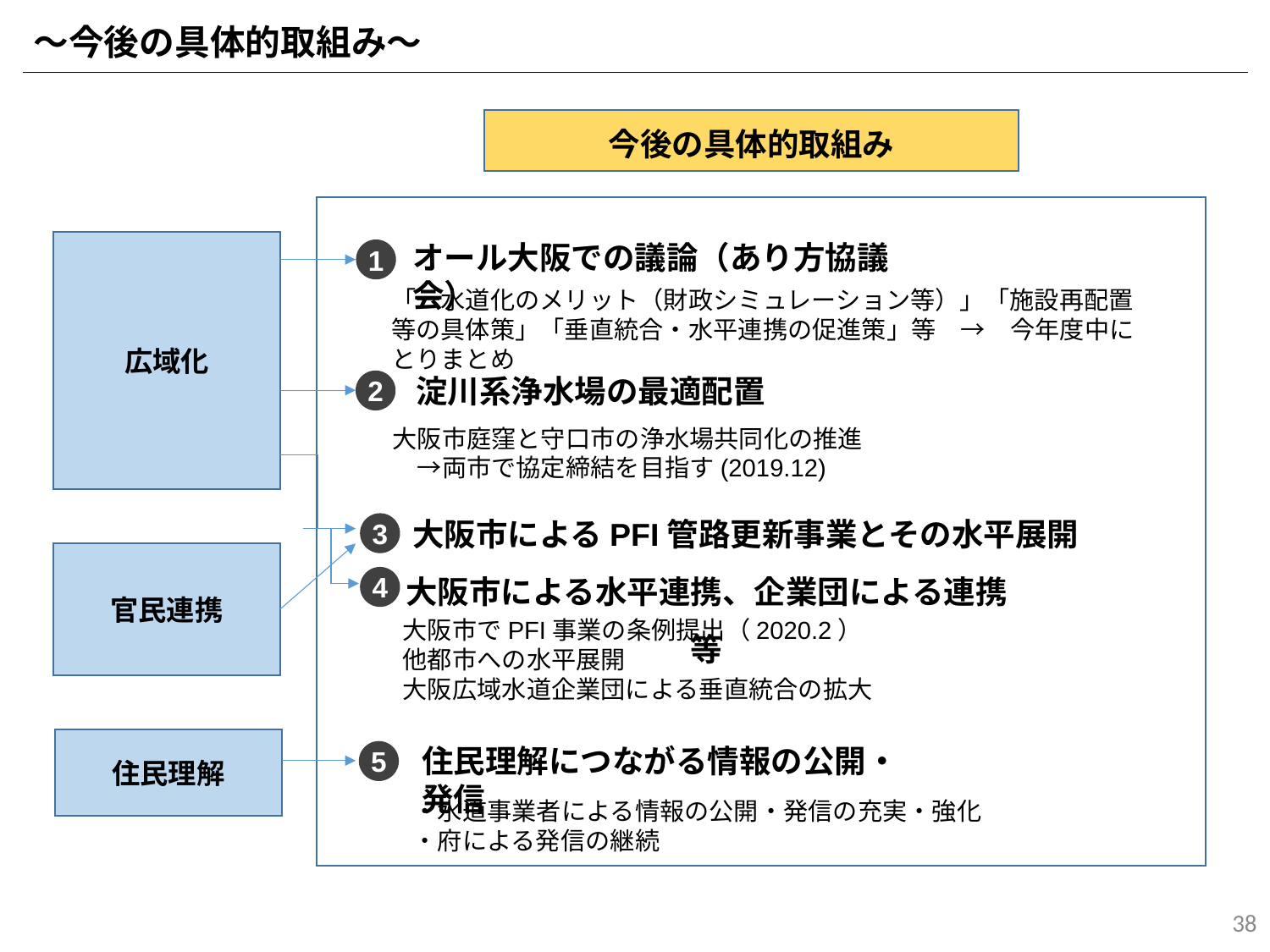

～今後の具体的取組み～
今後の具体的取組み

広域化
オール大阪での議論（あり方協議会）
1
「一水道化のメリット（財政シミュレーション等）」「施設再配置等の具体策」「垂直統合・水平連携の促進策」等　→　今年度中にとりまとめ
淀川系浄水場の最適配置
2
大阪市庭窪と守口市の浄水場共同化の推進
　→両市で協定締結を目指す(2019.12)
大阪市によるPFI管路更新事業とその水平展開

3
官民連携
大阪市による水平連携、企業団による連携等
4
大阪市でPFI事業の条例提出（2020.2）
他都市への水平展開
大阪広域水道企業団による垂直統合の拡大

住民理解
住民理解につながる情報の公開・発信
5
・水道事業者による情報の公開・発信の充実・強化
・府による発信の継続
38